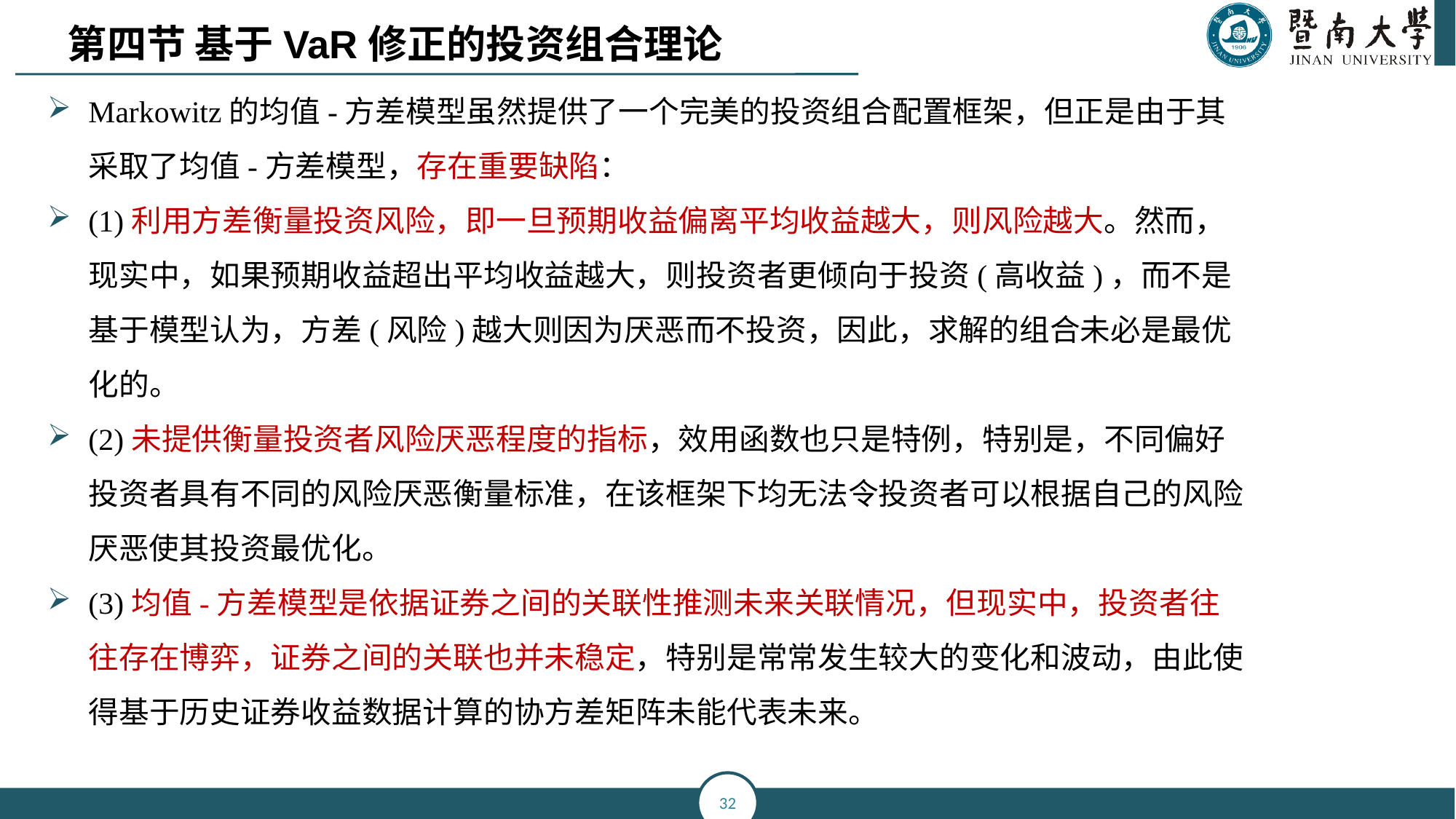

第四节 基于VaR修正的投资组合理论
Markowitz的均值-方差模型虽然提供了一个完美的投资组合配置框架，但正是由于其采取了均值-方差模型，存在重要缺陷：
(1)利用方差衡量投资风险，即一旦预期收益偏离平均收益越大，则风险越大。然而，现实中，如果预期收益超出平均收益越大，则投资者更倾向于投资(高收益)，而不是基于模型认为，方差(风险)越大则因为厌恶而不投资，因此，求解的组合未必是最优化的。
(2)未提供衡量投资者风险厌恶程度的指标，效用函数也只是特例，特别是，不同偏好投资者具有不同的风险厌恶衡量标准，在该框架下均无法令投资者可以根据自己的风险厌恶使其投资最优化。
(3)均值-方差模型是依据证券之间的关联性推测未来关联情况，但现实中，投资者往往存在博弈，证券之间的关联也并未稳定，特别是常常发生较大的变化和波动，由此使得基于历史证券收益数据计算的协方差矩阵未能代表未来。